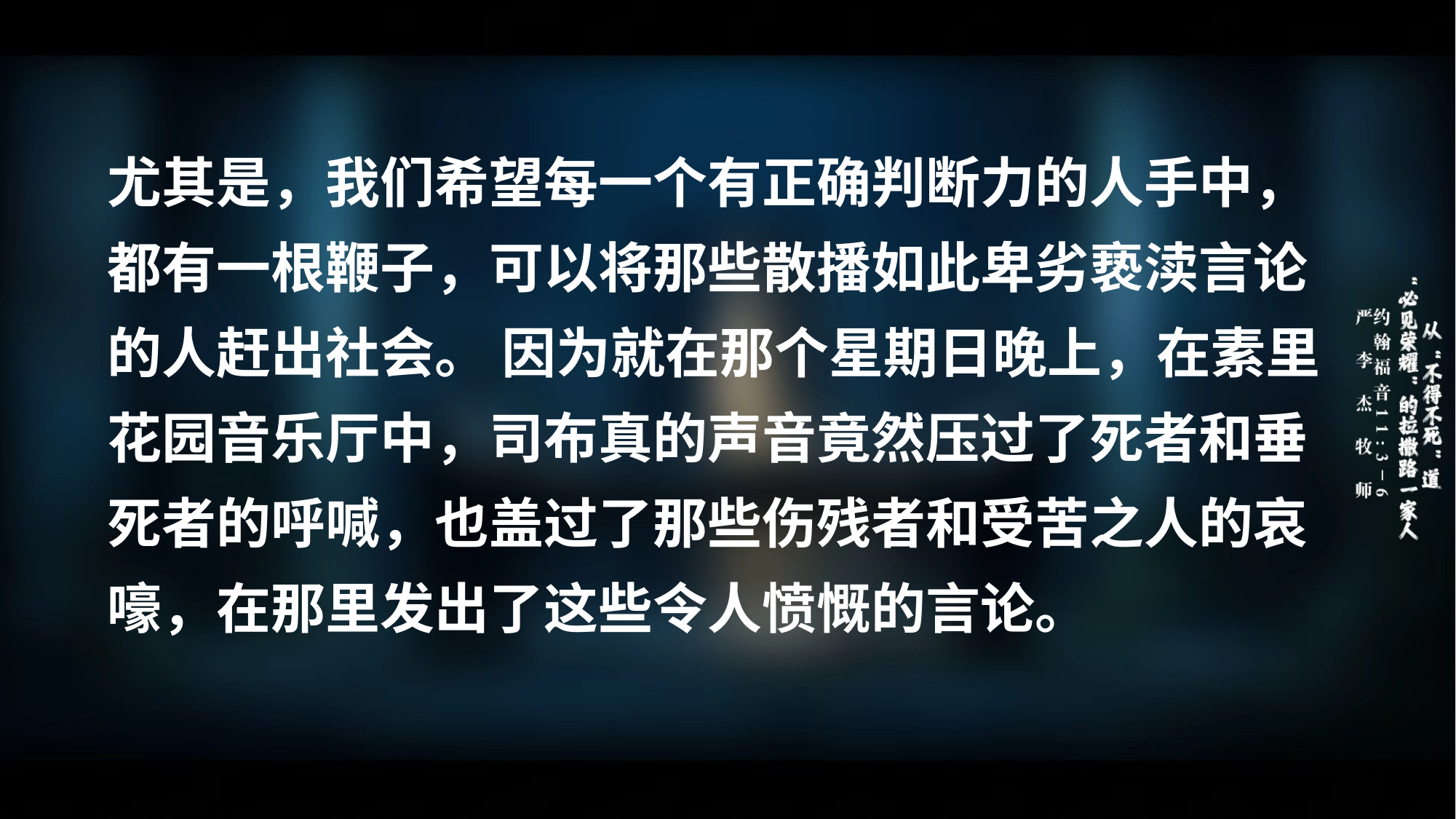

尤其是，我们希望每一个有正确判断力的人手中，都有一根鞭子，可以将那些散播如此卑劣亵渎言论的人赶出社会。 因为就在那个星期日晚上，在素里花园音乐厅中，司布真的声音竟然压过了死者和垂死者的呼喊，也盖过了那些伤残者和受苦之人的哀嚎，在那里发出了这些令人愤慨的言论。